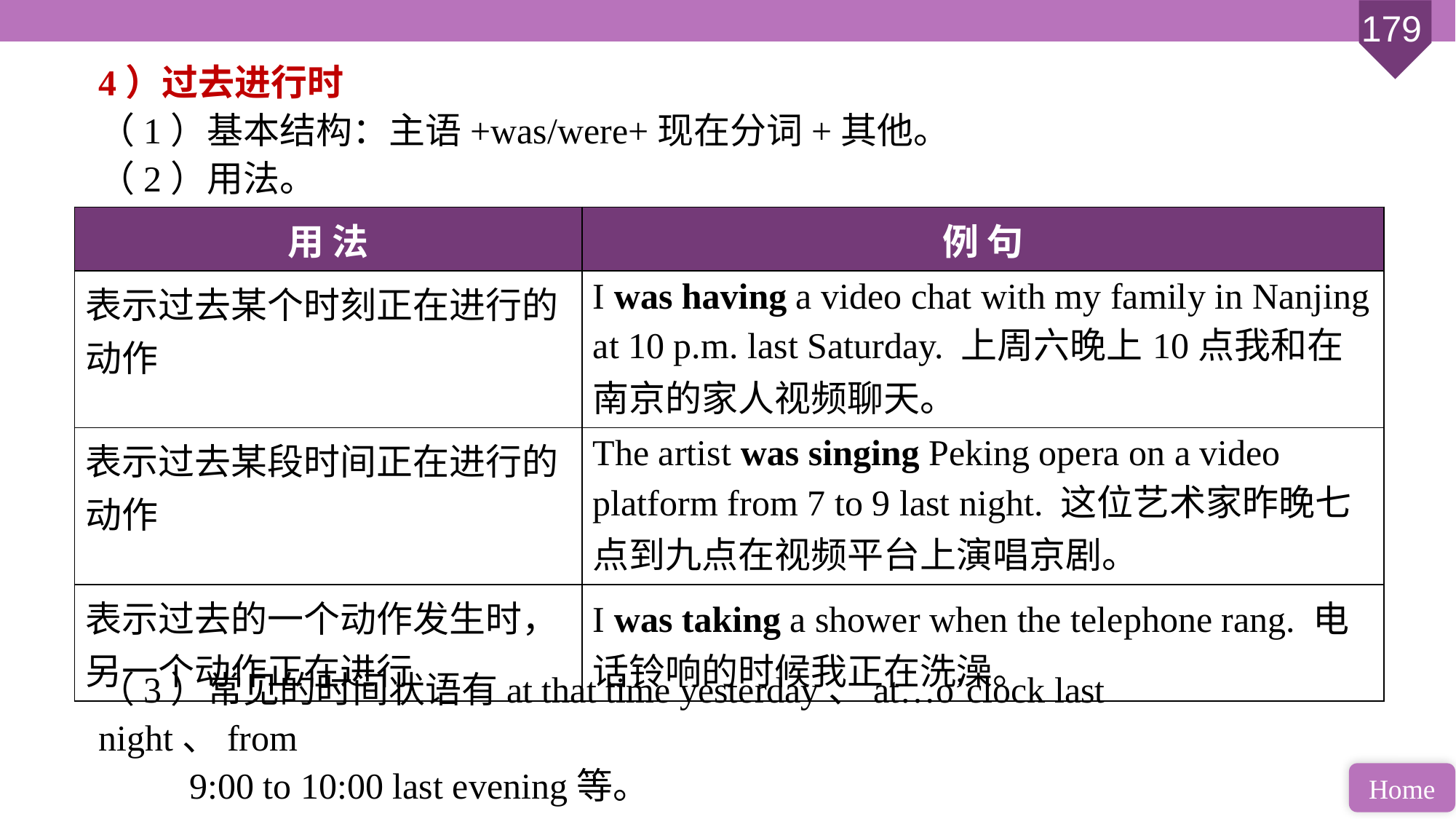

4）过去进行时
（1）基本结构：主语+was/were+现在分词+其他。
（2）用法。
| 用 法 | 例 句 |
| --- | --- |
| 表示过去某个时刻正在进行的动作 | I was having a video chat with my family in Nanjing at 10 p.m. last Saturday. 上周六晚上10点我和在南京的家人视频聊天。 |
| 表示过去某段时间正在进行的动作 | The artist was singing Peking opera on a video platform from 7 to 9 last night. 这位艺术家昨晚七点到九点在视频平台上演唱京剧。 |
| 表示过去的一个动作发生时，另一个动作正在进行 | I was taking a shower when the telephone rang. 电话铃响的时候我正在洗澡。 |
（3）常见的时间状语有at that time yesterday、at…o’clock last night、from
          9:00 to 10:00 last evening等。